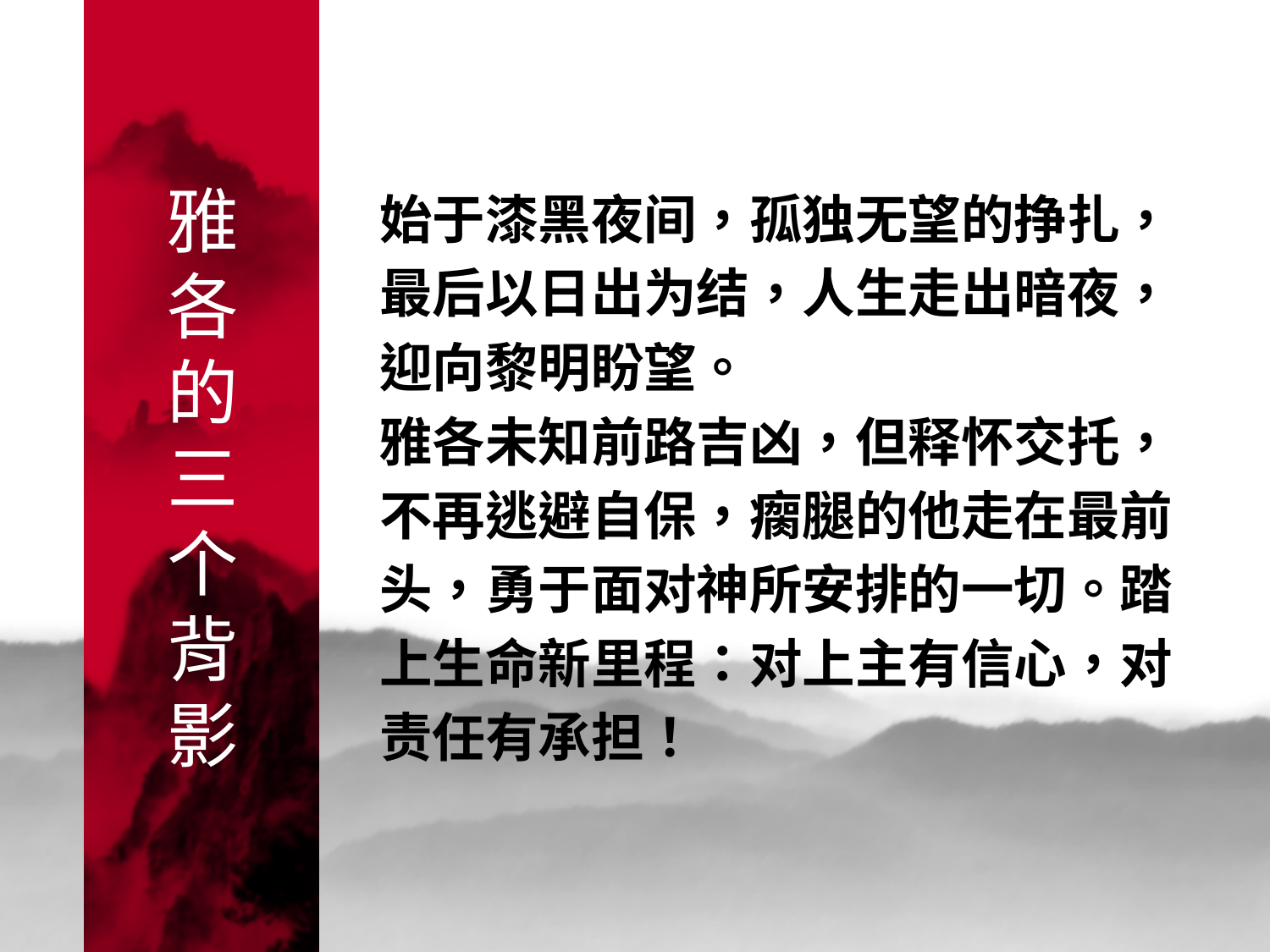

# 雅 各 的 三 个 背 影
始于漆黑夜间，孤独无望的挣扎，
最后以日出为结，人生走出暗夜，
迎向黎明盼望。
雅各未知前路吉凶，但释怀交托，
不再逃避自保，瘸腿的他走在最前
头，勇于面对神所安排的一切。踏
上生命新里程：对上主有信心，对
责任有承担！